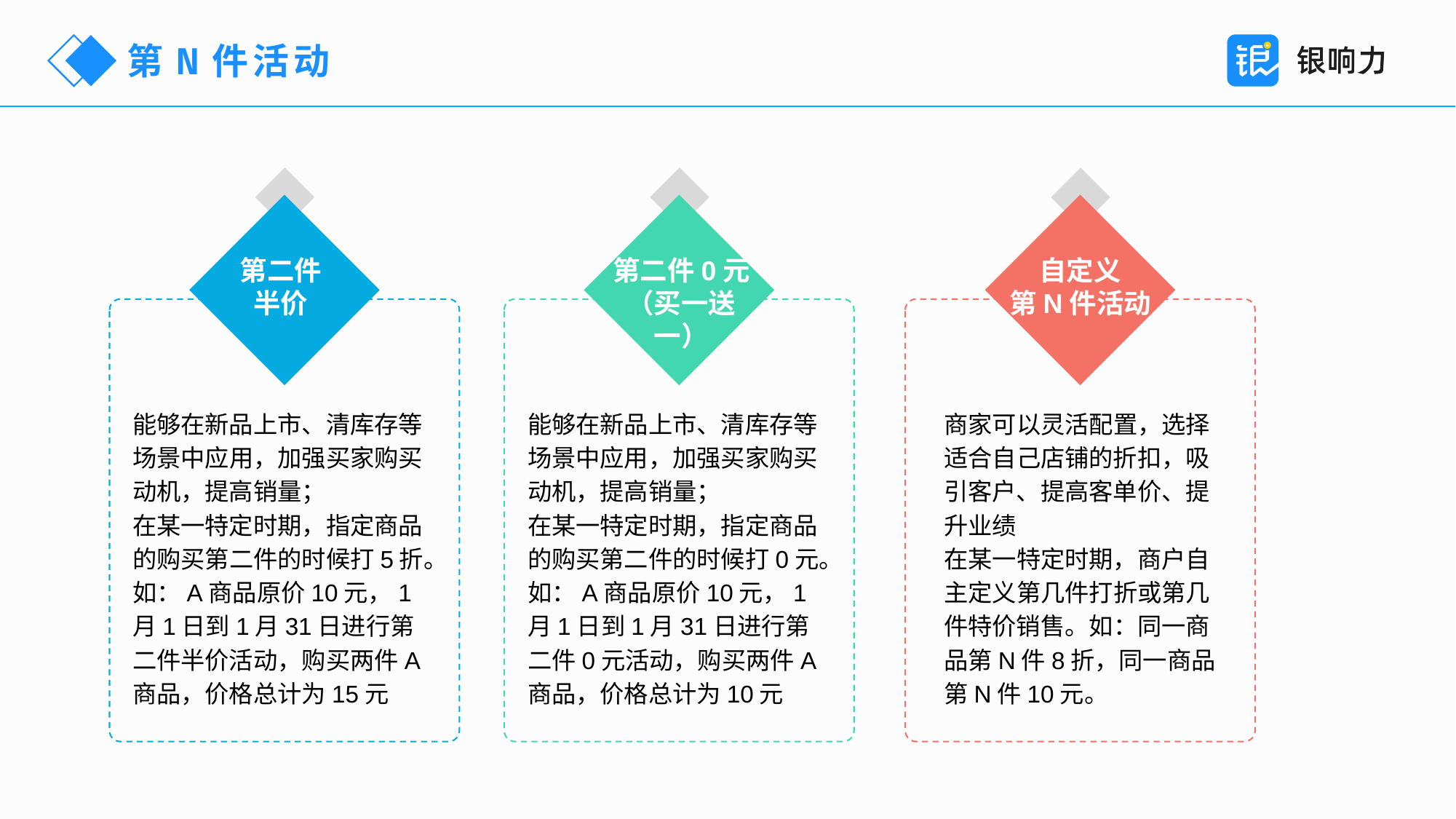

第N件活动

第二件
半价
第二件0元
（买一送一）
自定义
第N件活动

能够在新品上市、清库存等场景中应用，加强买家购买动机，提高销量；
在某一特定时期，指定商品的购买第二件的时候打5折。如：A商品原价10元，1月1日到1月31日进行第二件半价活动，购买两件A商品，价格总计为15元
能够在新品上市、清库存等场景中应用，加强买家购买动机，提高销量；
在某一特定时期，指定商品的购买第二件的时候打0元。如：A商品原价10元，1月1日到1月31日进行第二件0元活动，购买两件A商品，价格总计为10元
商家可以灵活配置，选择适合自己店铺的折扣，吸引客户、提高客单价、提升业绩
在某一特定时期，商户自主定义第几件打折或第几件特价销售。如：同一商品第N件8折，同一商品第N件10元。